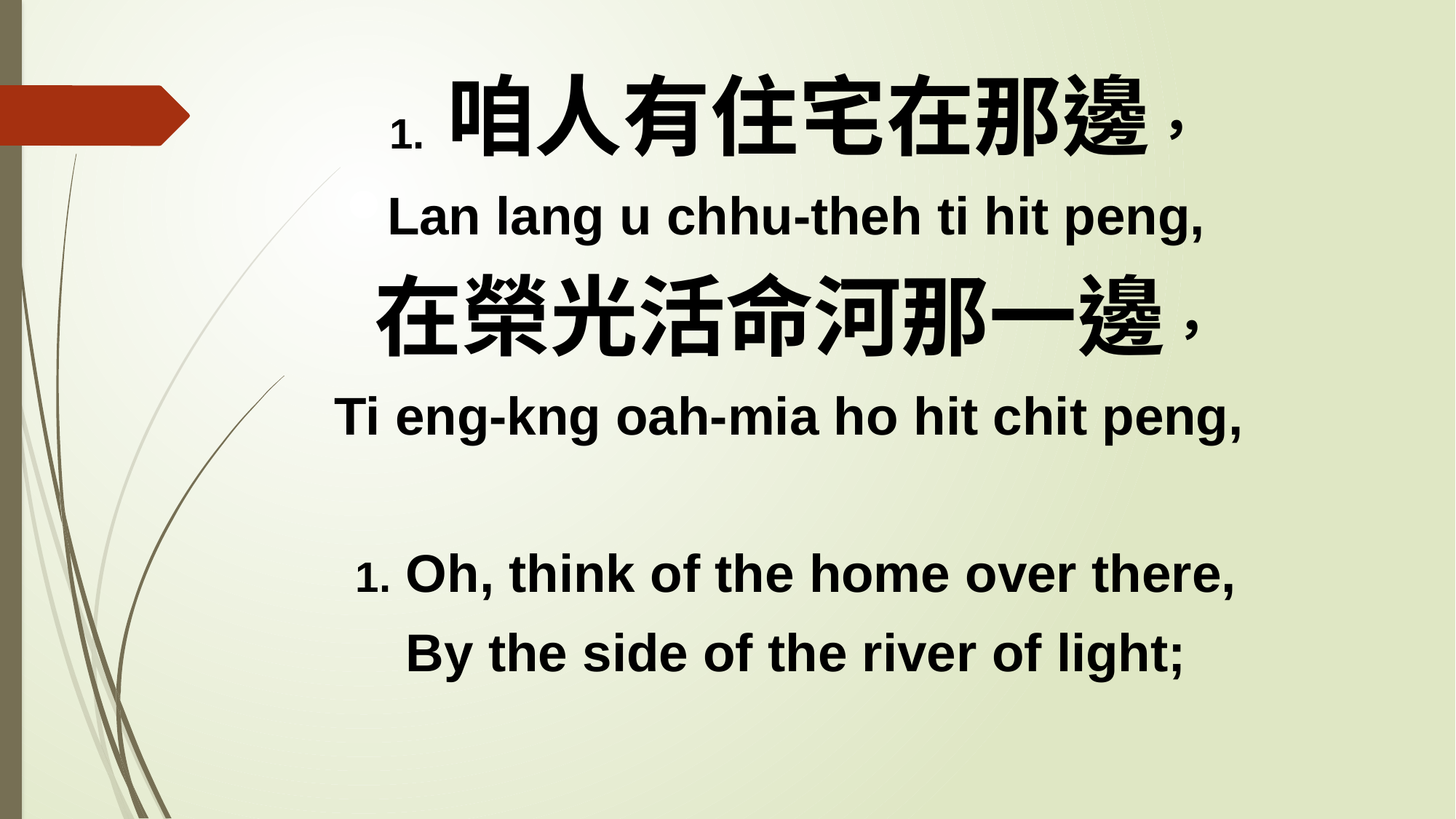

1. 咱人有住宅在那邊，
Lan lang u chhu-theh ti hit peng,
在榮光活命河那一邊，
Ti eng-kng oah-mia ho hit chit peng,

1. Oh, think of the home over there,
By the side of the river of light;